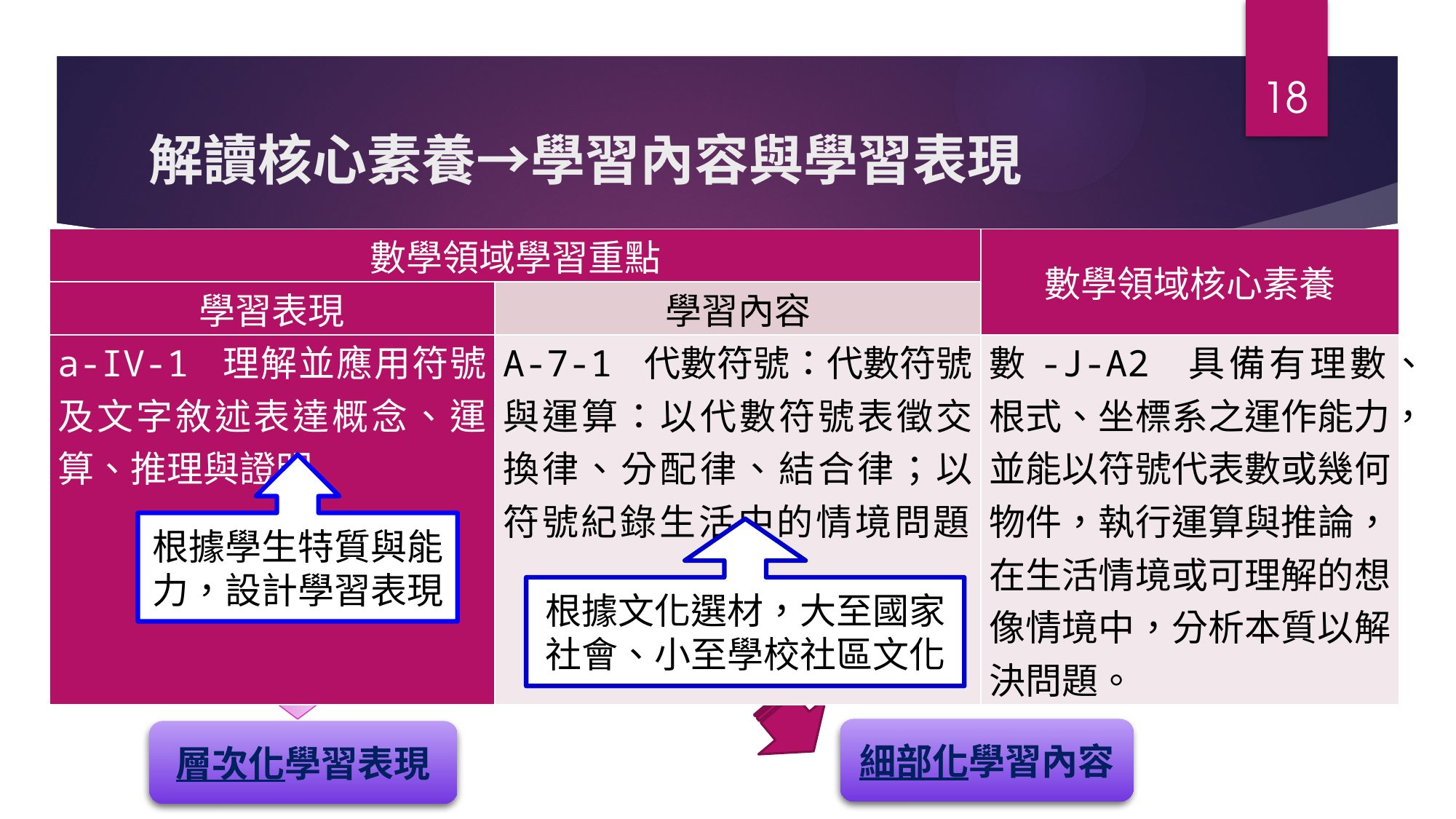

18
# 解讀核心素養→學習內容與學習表現
| 數學領域學習重點 |  | 數學領域核心素養 |
| --- | --- | --- |
| 學習表現 | 學習內容 |  |
| a-IV-1 理解並應用符號及文字敘述表達概念、運算、推理與證明 | A-7-1 代數符號：代數符號與運算：以代數符號表徵交換律、分配律、結合律；以符號紀錄生活中的情境問題。 | 數-J-A2 具備有理數、根式、坐標系之運作能力，並能以符號代表數或幾何物件，執行運算與推論，在生活情境或可理解的想像情境中，分析本質以解決問題。 |
根據學生特質與能力，設計學習表現
根據文化選材，大至國家社會、小至學校社區文化

細部化學習內容
層次化學習表現